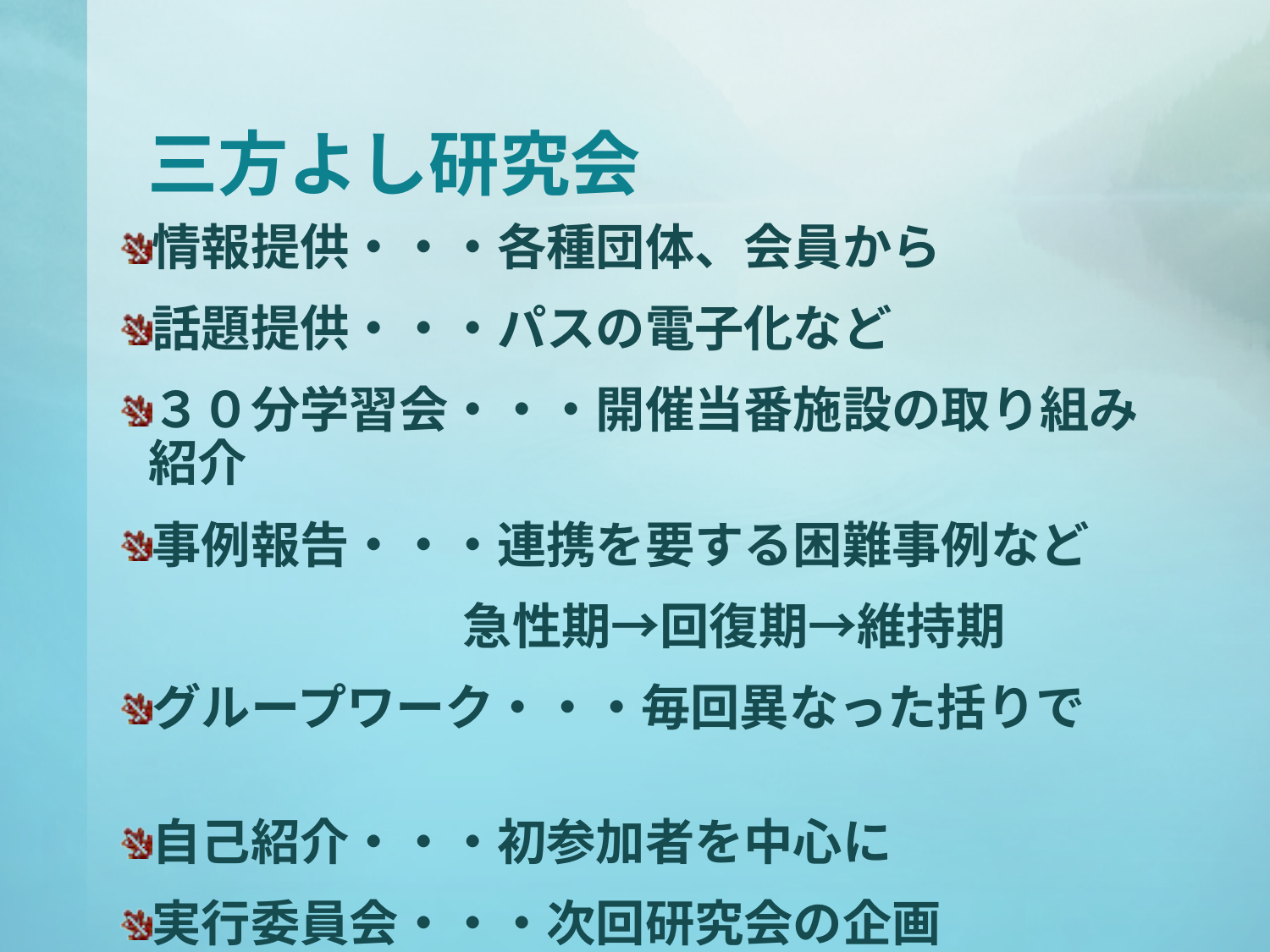

# 三方よし研究会
情報提供・・・各種団体、会員から
話題提供・・・パスの電子化など
３０分学習会・・・開催当番施設の取り組み紹介
事例報告・・・連携を要する困難事例など
　　　　　　　急性期→回復期→維持期
グループワーク・・・毎回異なった括りで
自己紹介・・・初参加者を中心に
実行委員会・・・次回研究会の企画
　　　　　　　ゴールを決める